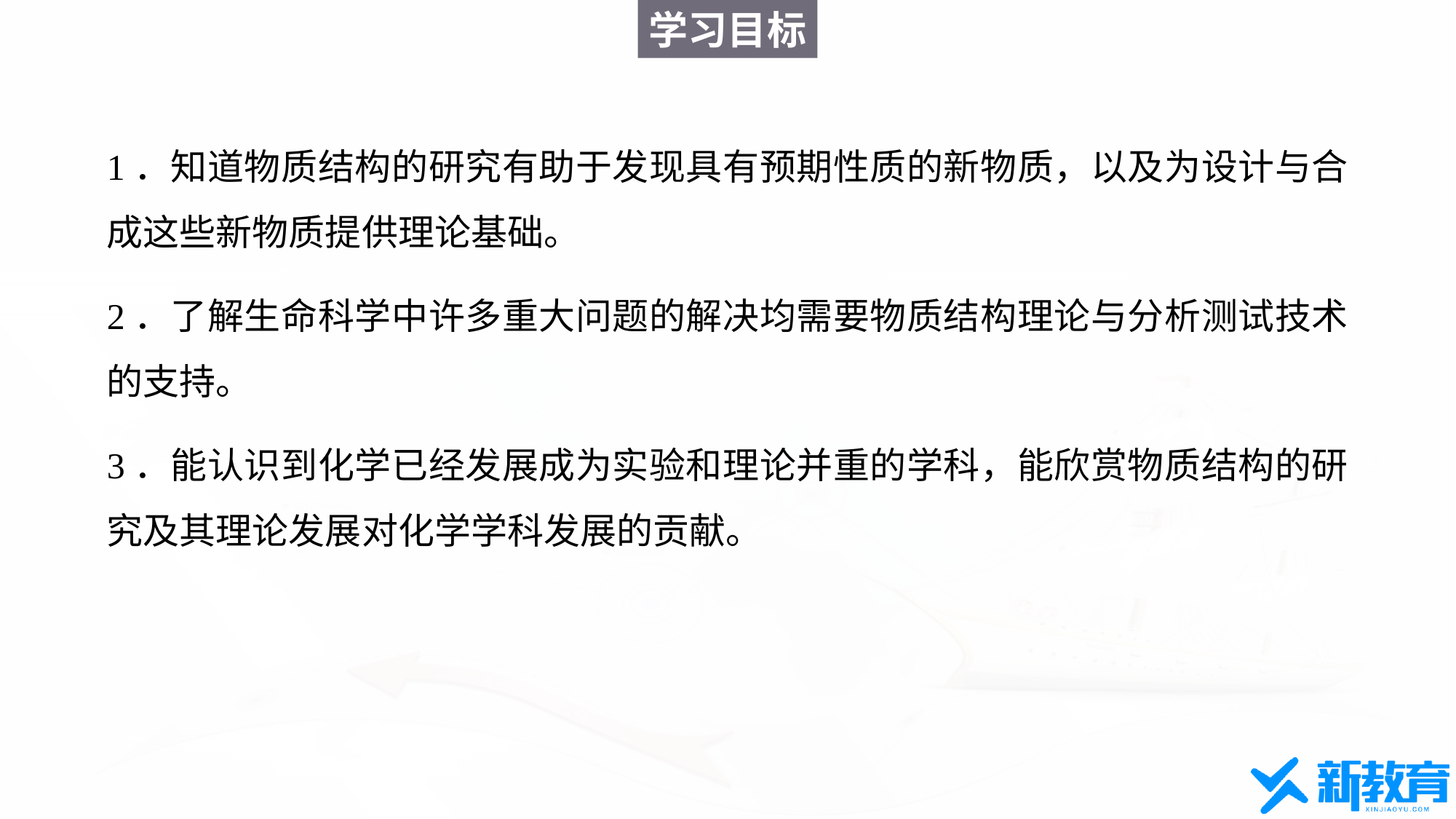

学习目标
1．知道物质结构的研究有助于发现具有预期性质的新物质，以及为设计与合成这些新物质提供理论基础。
2．了解生命科学中许多重大问题的解决均需要物质结构理论与分析测试技术的支持。
3．能认识到化学已经发展成为实验和理论并重的学科，能欣赏物质结构的研究及其理论发展对化学学科发展的贡献。